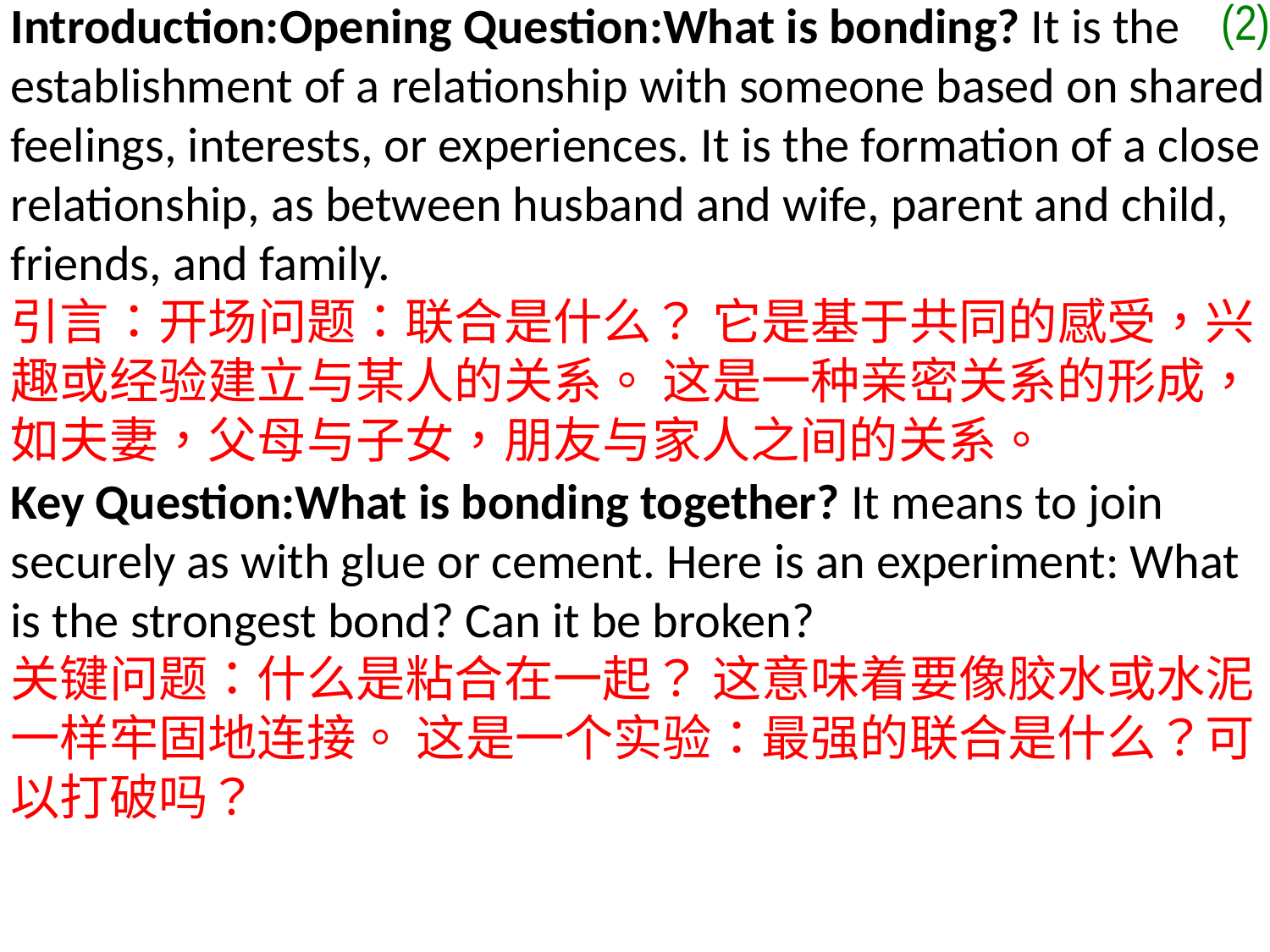

(2)
Introduction:Opening Question:What is bonding? It is the establishment of a relationship with someone based on shared feelings, interests, or experiences. It is the formation of a close relationship, as between husband and wife, parent and child, friends, and family.
引言：开场问题：联合是什么？ 它是基于共同的感受，兴趣或经验建立与某人的关系。 这是一种亲密关系的形成，如夫妻，父母与子女，朋友与家人之间的关系。

Key Question:What is bonding together? It means to join securely as with glue or cement. Here is an experiment: What is the strongest bond? Can it be broken?
关键问题：什么是粘合在一起？ 这意味着要像胶水或水泥一样牢固地连接。 这是一个实验：最强的联合是什么？可以打破吗？